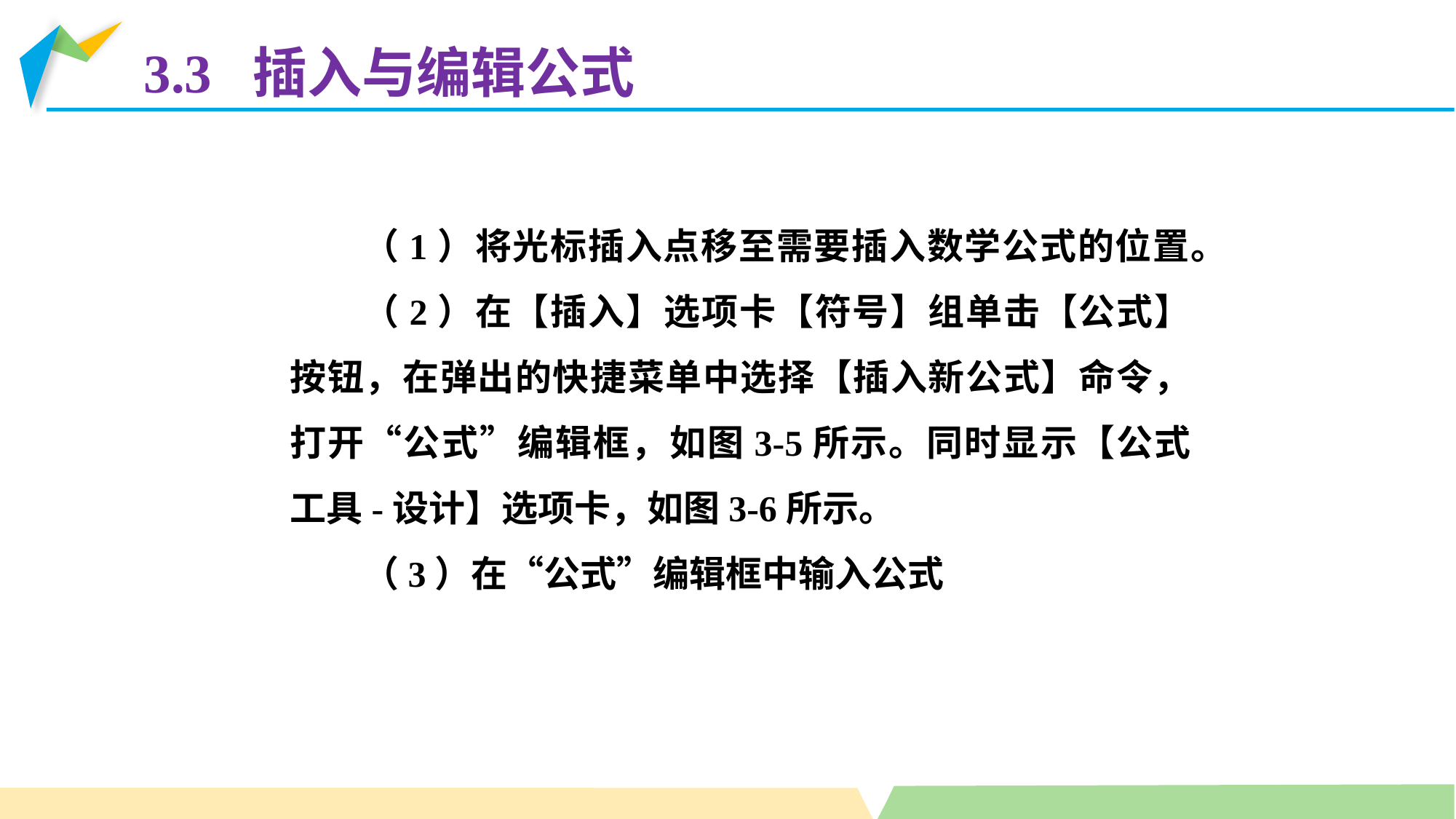

3.3  插入与编辑公式
（1）将光标插入点移至需要插入数学公式的位置。
（2）在【插入】选项卡【符号】组单击【公式】按钮，在弹出的快捷菜单中选择【插入新公式】命令，打开“公式”编辑框，如图3-5所示。同时显示【公式工具-设计】选项卡，如图3-6所示。
（3）在“公式”编辑框中输入公式